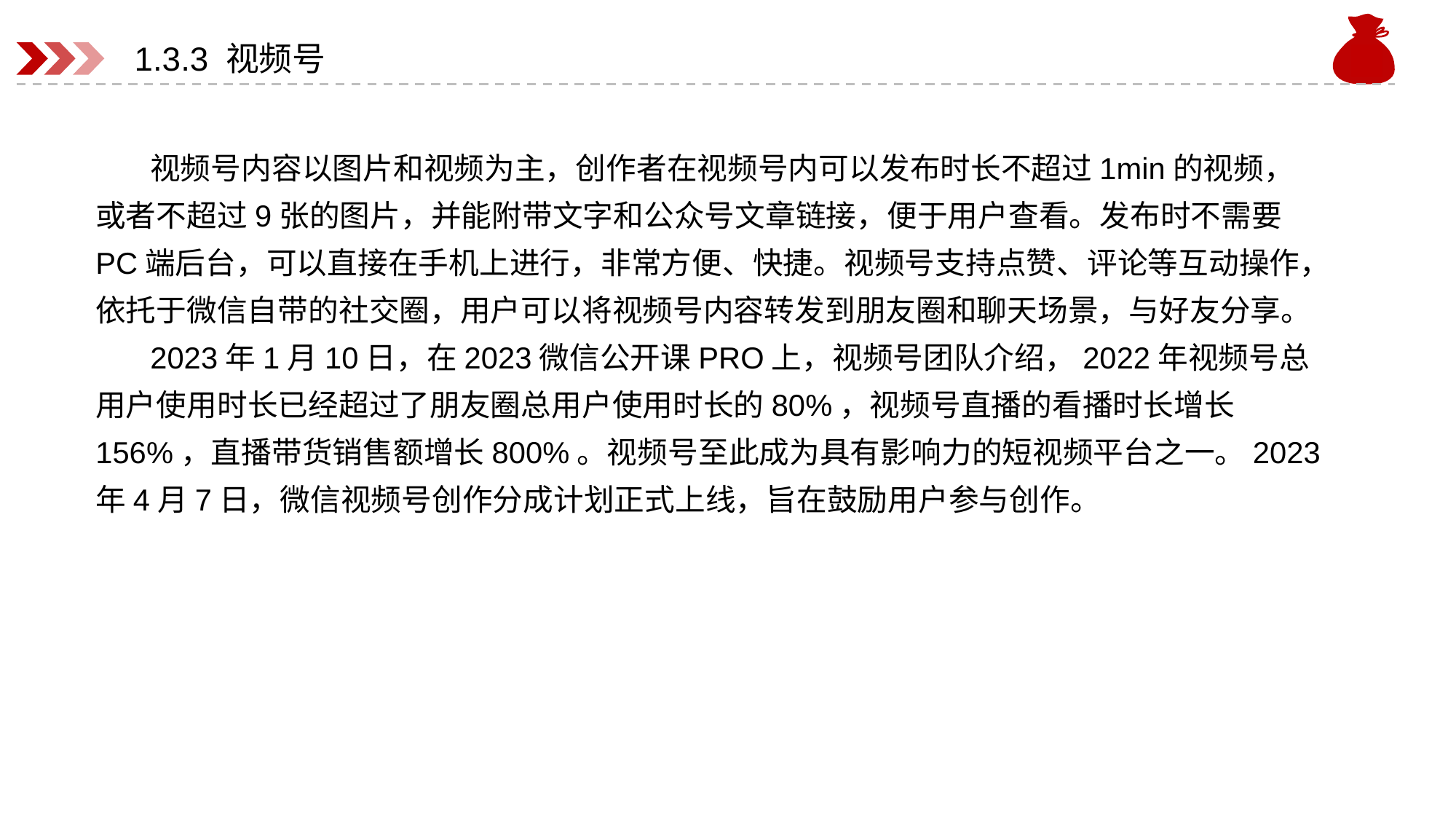

# 1.3.3 视频号
34
视频号内容以图片和视频为主，创作者在视频号内可以发布时长不超过1min的视频，或者不超过9张的图片，并能附带文字和公众号文章链接，便于用户查看。发布时不需要PC端后台，可以直接在手机上进行，非常方便、快捷。视频号支持点赞、评论等互动操作，依托于微信自带的社交圈，用户可以将视频号内容转发到朋友圈和聊天场景，与好友分享。
2023年1月10日，在2023微信公开课PRO上，视频号团队介绍，2022年视频号总用户使用时长已经超过了朋友圈总用户使用时长的80%，视频号直播的看播时长增长156%，直播带货销售额增长800%。视频号至此成为具有影响力的短视频平台之一。2023年4月7日，微信视频号创作分成计划正式上线，旨在鼓励用户参与创作。